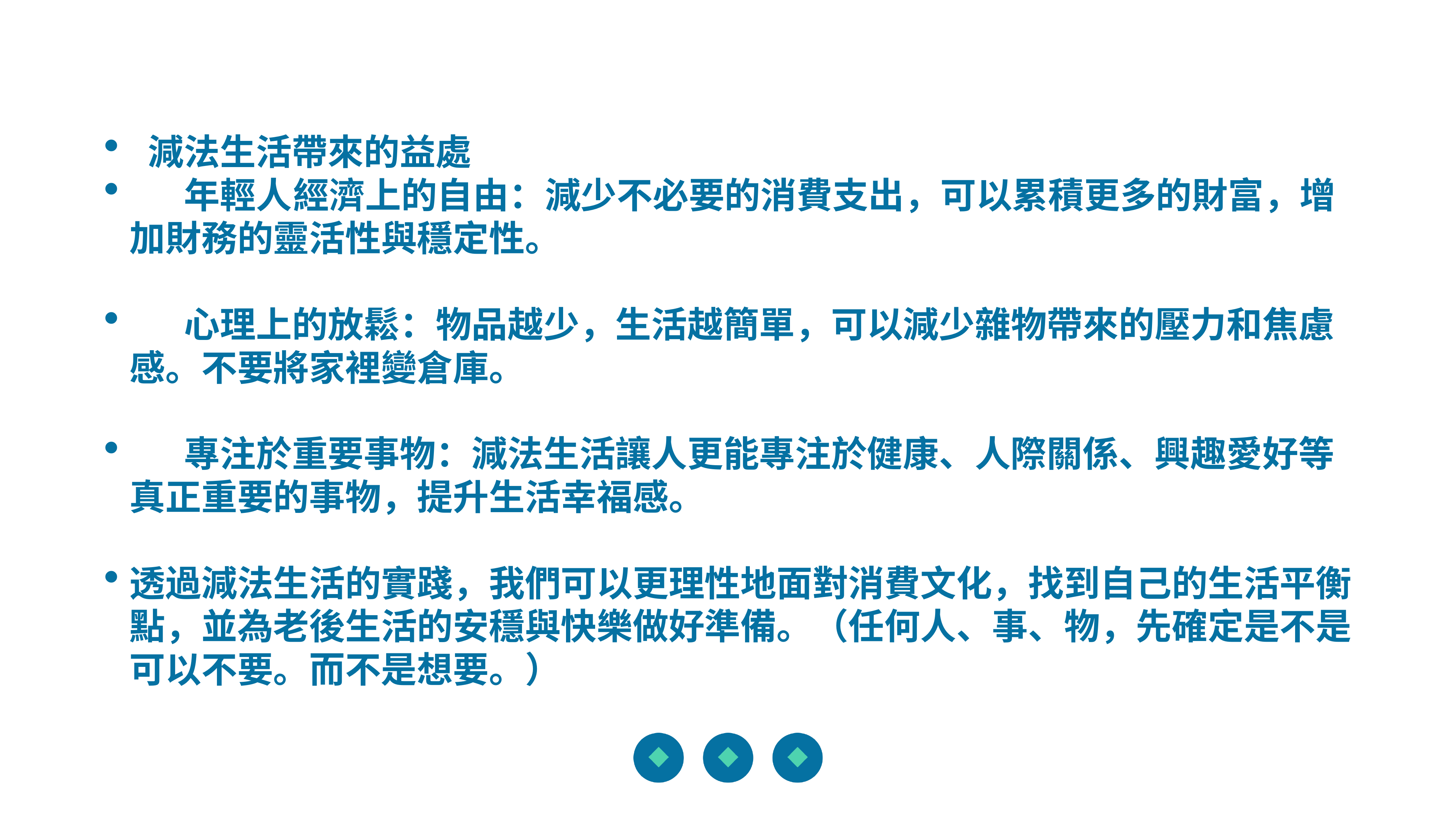

減法生活帶來的益處
	年輕人	經濟上的自由：減少不必要的消費支出，可以累積更多的財富，增加財務的靈活性與穩定性。

	心理上的放鬆：物品越少，生活越簡單，可以減少雜物帶來的壓力和焦慮感。不要將家裡變倉庫。

	專注於重要事物：減法生活讓人更能專注於健康、人際關係、興趣愛好等真正重要的事物，提升生活幸福感。

透過減法生活的實踐，我們可以更理性地面對消費文化，找到自己的生活平衡點，並為老後生活的安穩與快樂做好準備。（任何人、事、物，先確定是不是可以不要。而不是想要。）